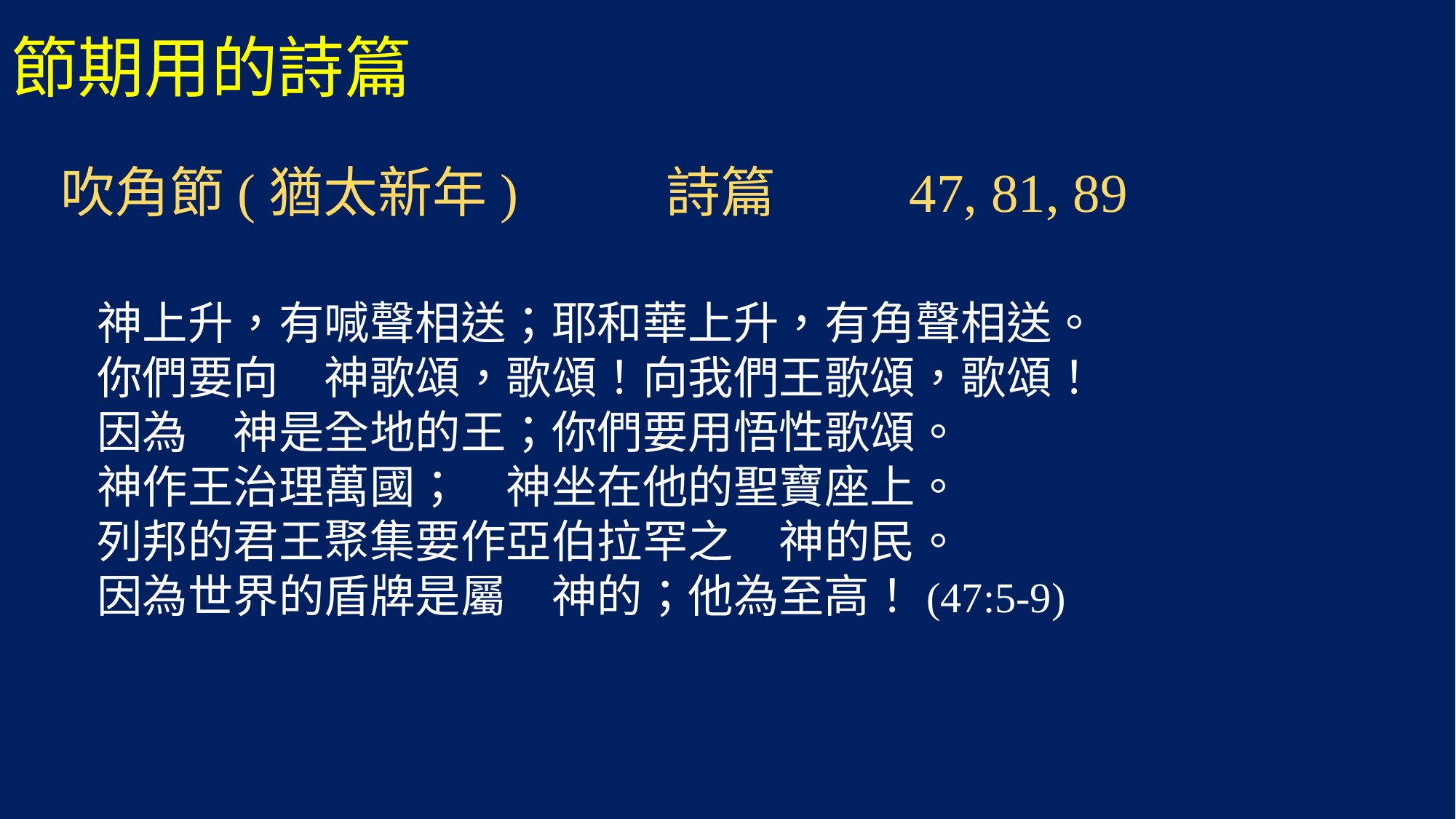

節期用的詩篇

   吹角節(猶太新年)		詩篇	 47, 81, 89

神上升，有喊聲相送；耶和華上升，有角聲相送。
你們要向　神歌頌，歌頌！向我們王歌頌，歌頌！
因為　神是全地的王；你們要用悟性歌頌。
神作王治理萬國；　神坐在他的聖寶座上。
列邦的君王聚集要作亞伯拉罕之　神的民。
因為世界的盾牌是屬　神的；他為至高！(47:5-9)